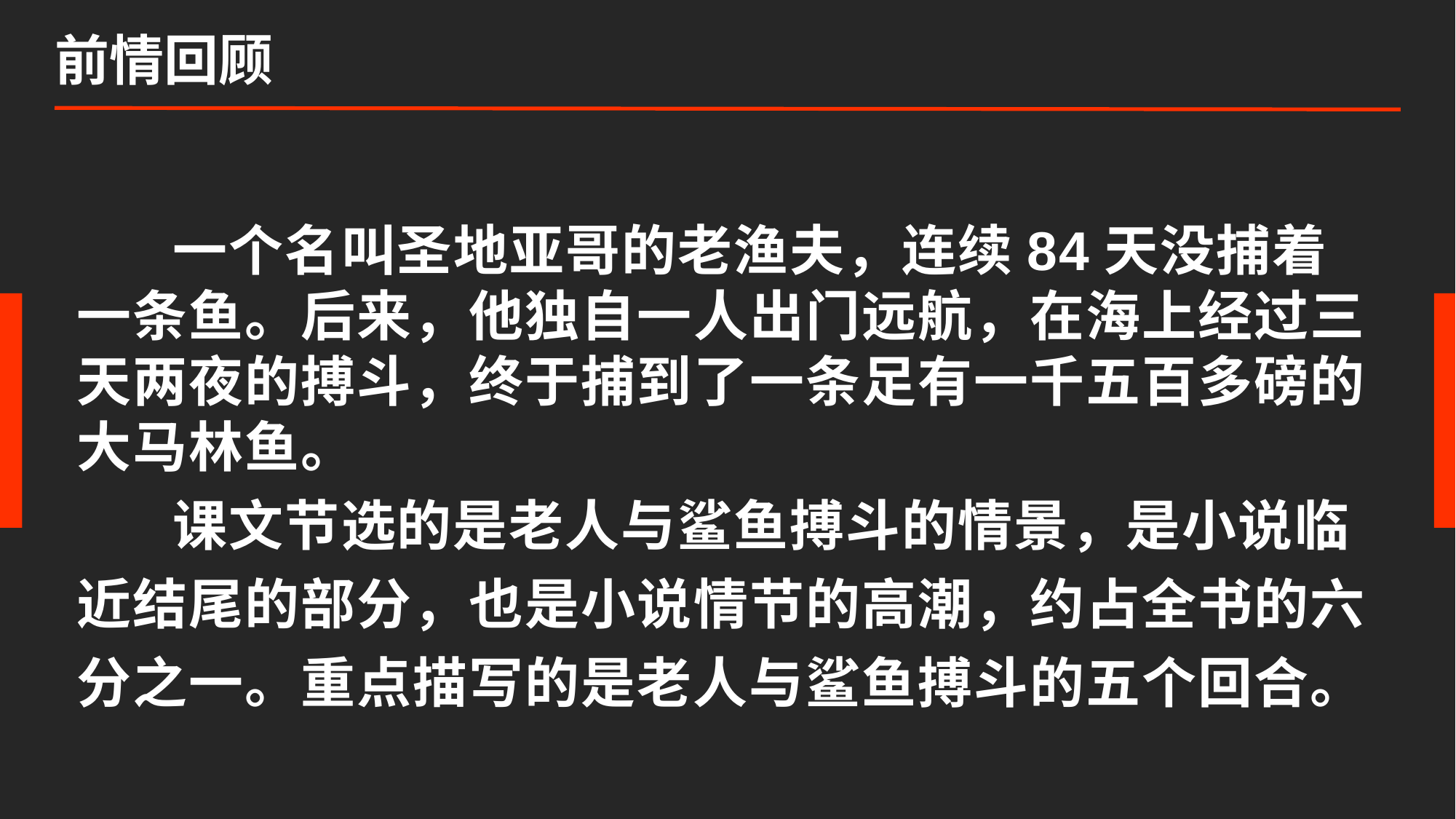

前情回顾
      一个名叫圣地亚哥的老渔夫，连续84天没捕着一条鱼。后来，他独自一人出门远航，在海上经过三天两夜的搏斗，终于捕到了一条足有一千五百多磅的大马林鱼。
      课文节选的是老人与鲨鱼搏斗的情景，是小说临近结尾的部分，也是小说情节的高潮，约占全书的六分之一。重点描写的是老人与鲨鱼搏斗的五个回合。